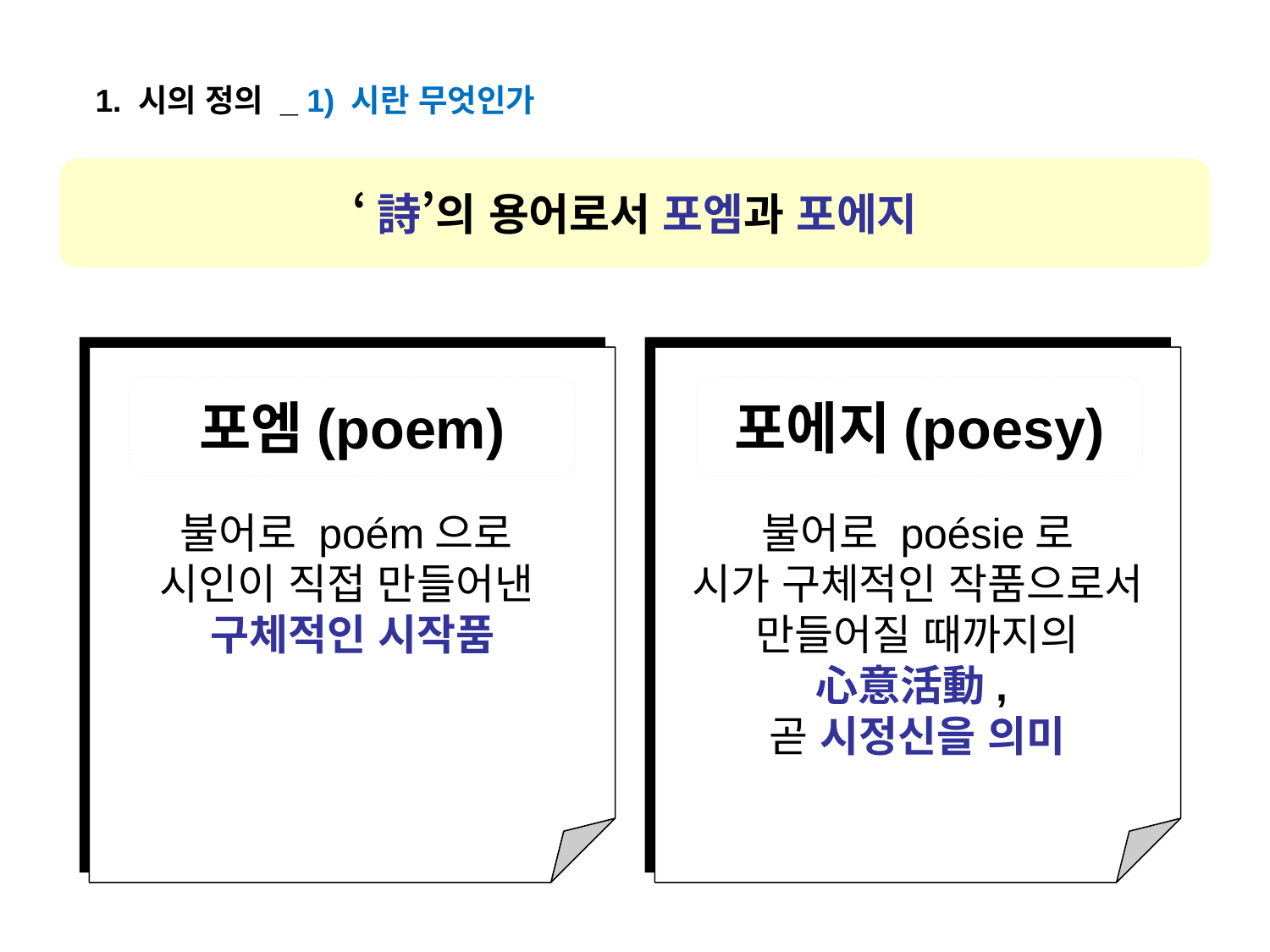

1. 시의 정의 _ 1) 시란 무엇인가
‘詩’의 용어로서 포엠과 포에지

불어로 poém으로
시인이 직접 만들어낸
구체적인 시작품

불어로 poésie로
시가 구체적인 작품으로서 만들어질 때까지의
心意活動,
곧 시정신을 의미
포엠(poem)
포에지(poesy)